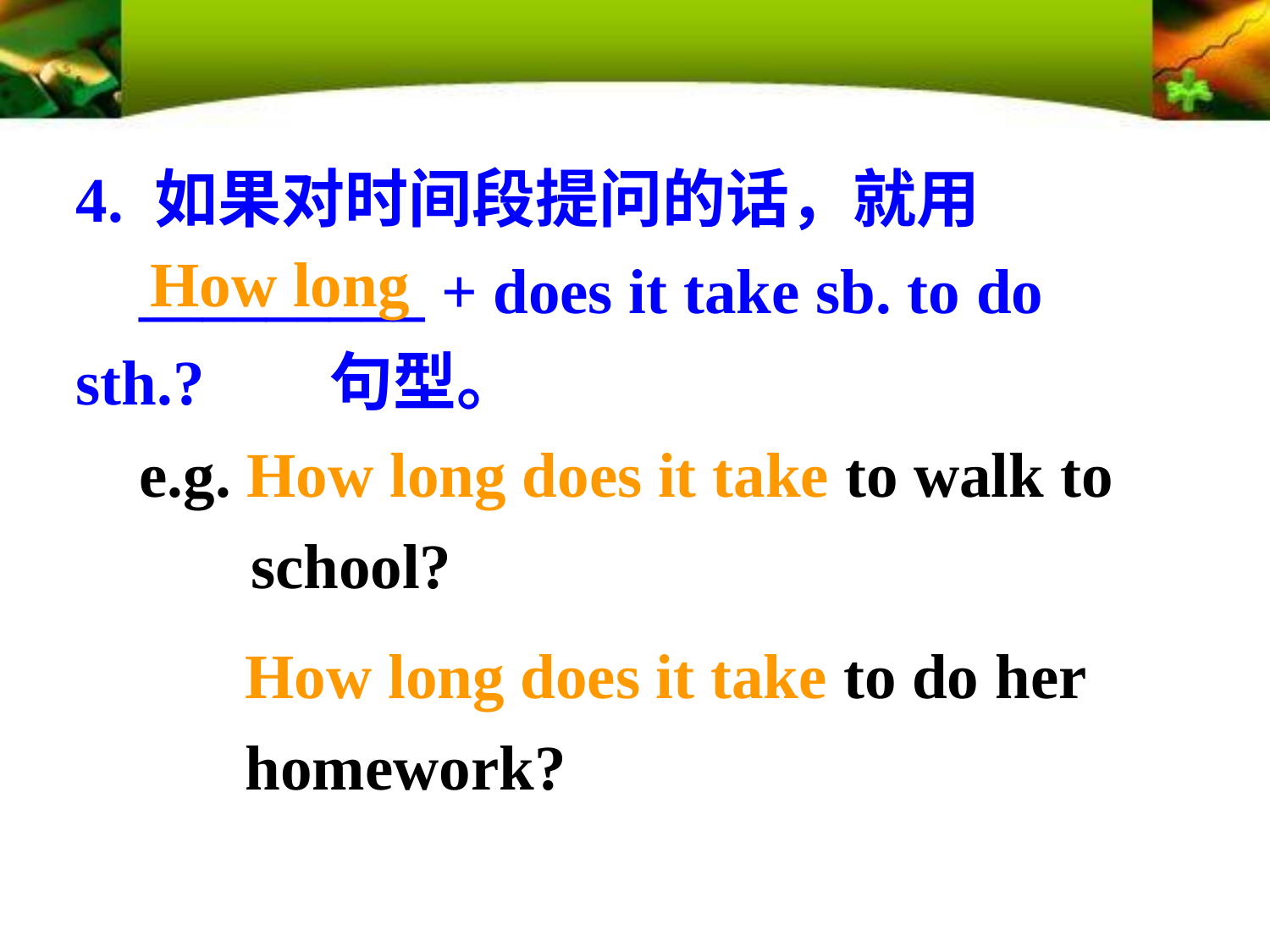

4. 如果对时间段提问的话，就用
    _________ + does it take sb. to do sth.?	句型。
How long
e.g. How long does it take to walk to
       school?
How long does it take to do her homework?